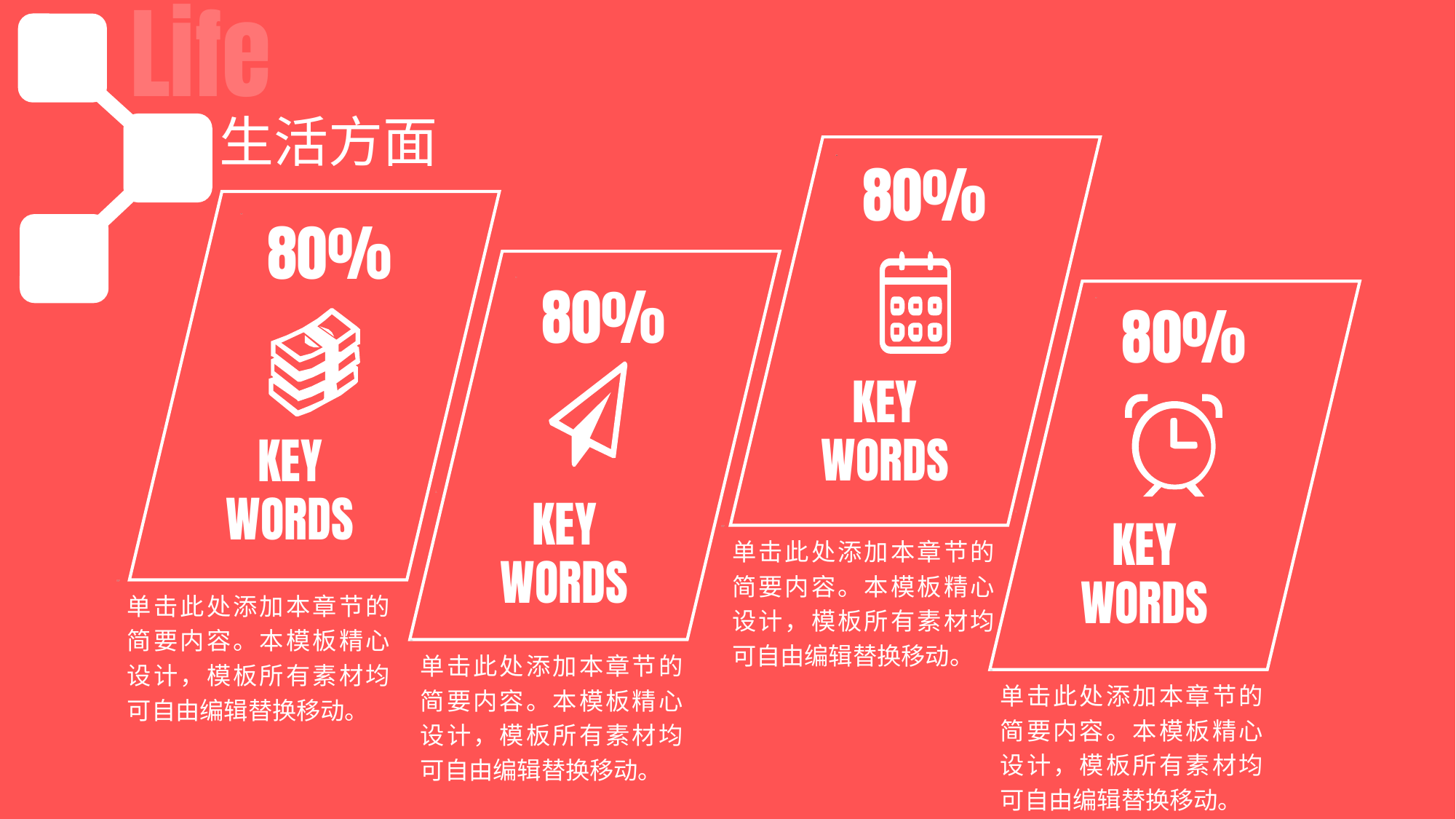

Life
生活方面

80%

80%

80%

80%

KEY
WORDS

KEY
WORDS
KEY
WORDS
KEY
WORDS
单击此处添加本章节的简要内容。本模板精心设计，模板所有素材均可自由编辑替换移动。
单击此处添加本章节的简要内容。本模板精心设计，模板所有素材均可自由编辑替换移动。
单击此处添加本章节的简要内容。本模板精心设计，模板所有素材均可自由编辑替换移动。
单击此处添加本章节的简要内容。本模板精心设计，模板所有素材均可自由编辑替换移动。